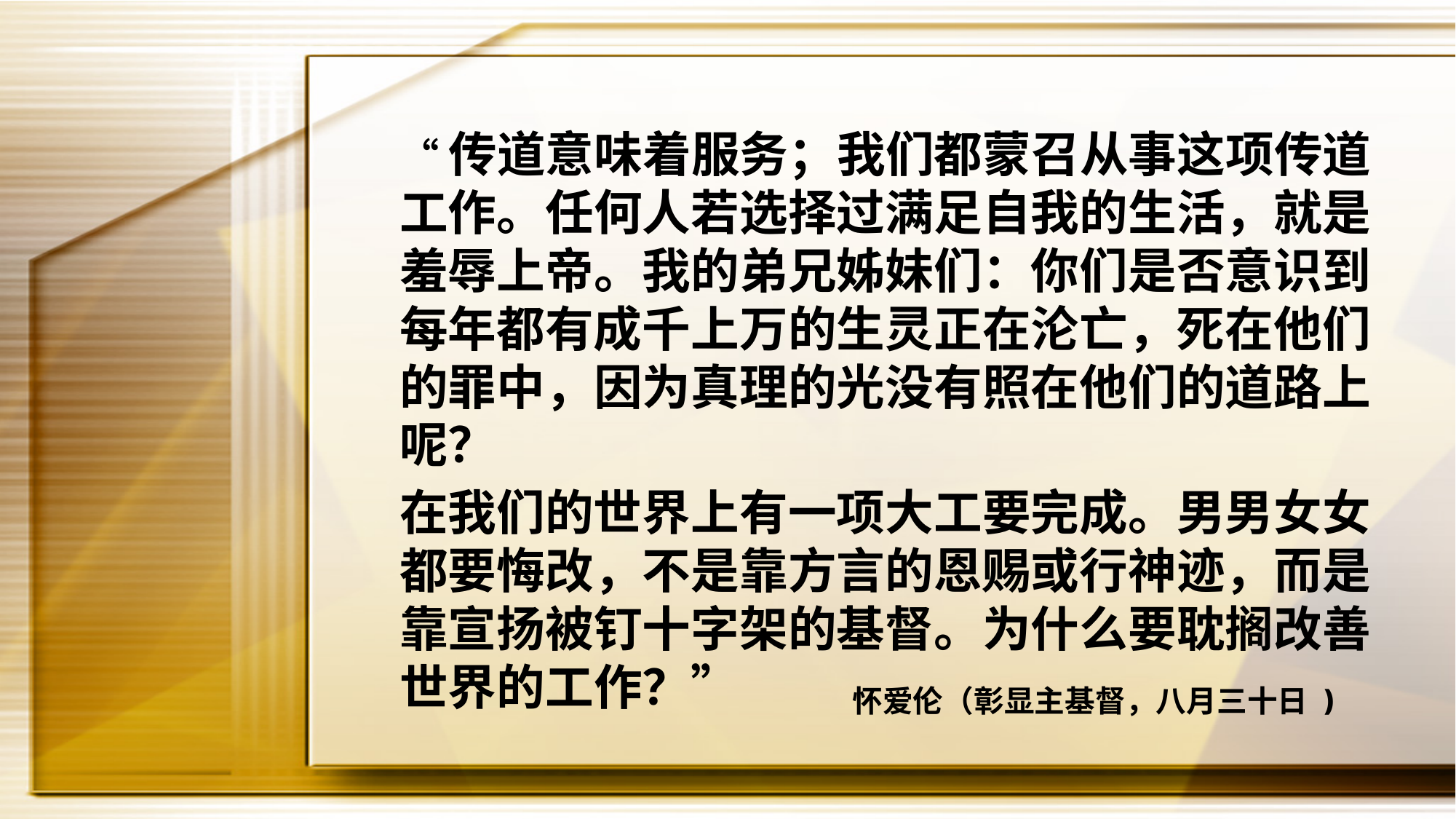

“传道意味着服务；我们都蒙召从事这项传道工作。任何人若选择过满足自我的生活，就是羞辱上帝。我的弟兄姊妹们：你们是否意识到每年都有成千上万的生灵正在沦亡，死在他们的罪中，因为真理的光没有照在他们的道路上呢？
在我们的世界上有一项大工要完成。男男女女都要悔改，不是靠方言的恩赐或行神迹，而是靠宣扬被钉十字架的基督。为什么要耽搁改善世界的工作？”

怀爱伦（彰显主基督，八月三十日 )